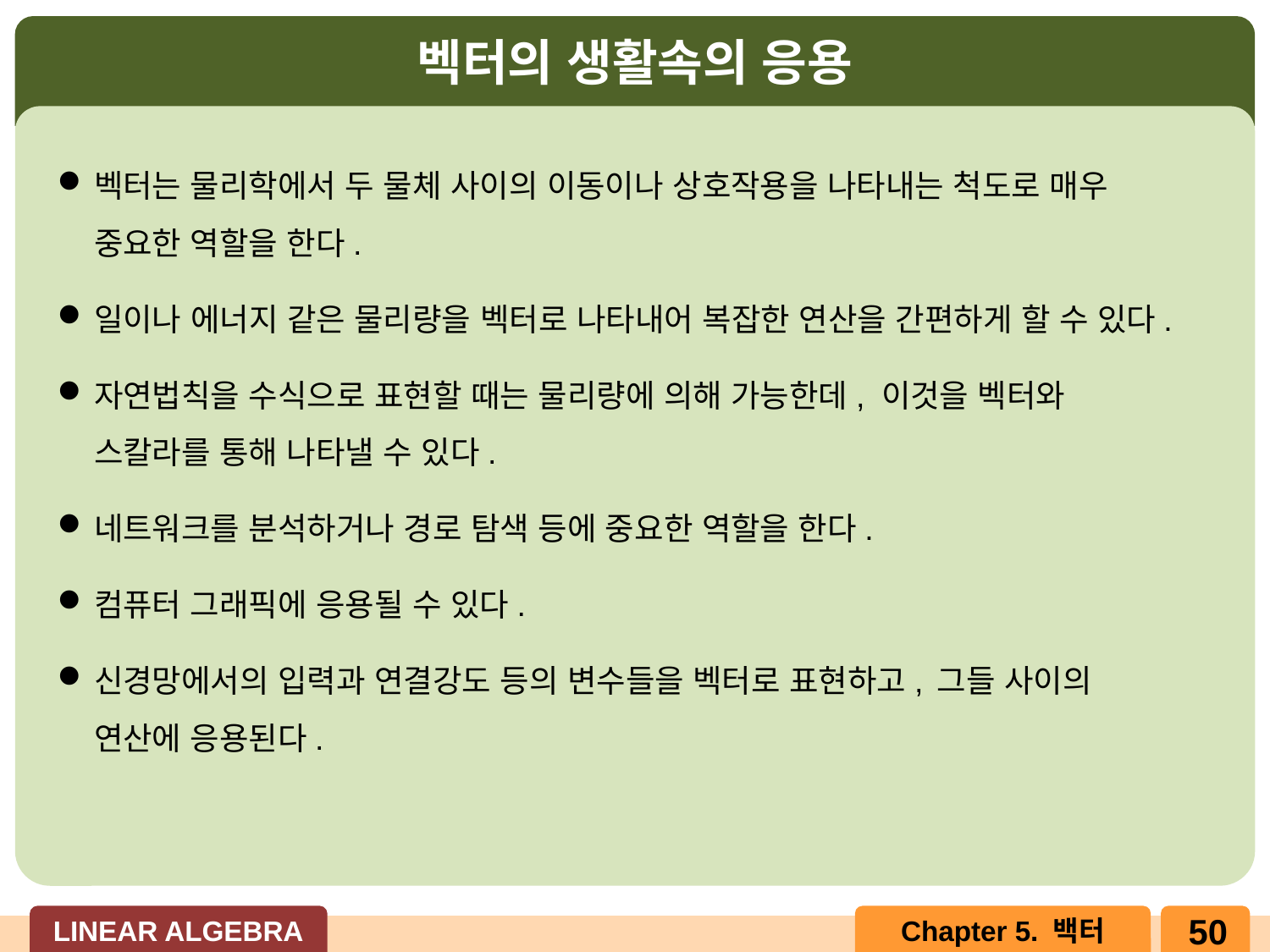

벡터의 생활속의 응용

벡터는 물리학에서 두 물체 사이의 이동이나 상호작용을 나타내는 척도로 매우 중요한 역할을 한다.

일이나 에너지 같은 물리량을 벡터로 나타내어 복잡한 연산을 간편하게 할 수 있다.

자연법칙을 수식으로 표현할 때는 물리량에 의해 가능한데, 이것을 벡터와 스칼라를 통해 나타낼 수 있다.

네트워크를 분석하거나 경로 탐색 등에 중요한 역할을 한다.

컴퓨터 그래픽에 응용될 수 있다.

신경망에서의 입력과 연결강도 등의 변수들을 벡터로 표현하고, 그들 사이의 연산에 응용된다.
50
LINEAR ALGEBRA
Chapter 5. 백터